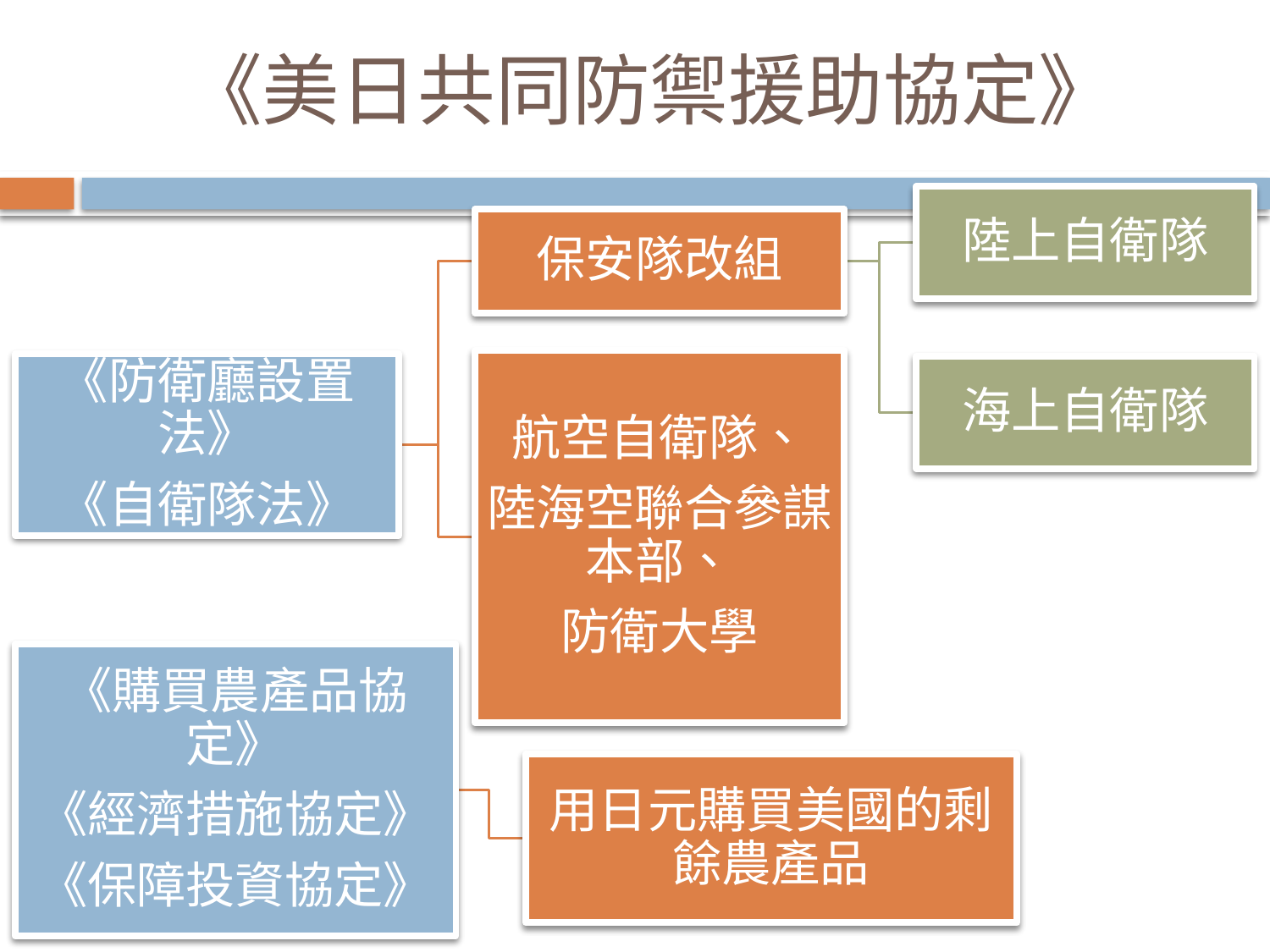

# 《美日共同防禦援助協定》
《防衛廳設置法》
《自衛隊法》
保安隊改組
陸上自衛隊
海上自衛隊
航空自衛隊、
陸海空聯合參謀本部、
防衛大學
《購買農產品協定》
《經濟措施協定》
《保障投資協定》
用日元購買美國的剩餘農產品